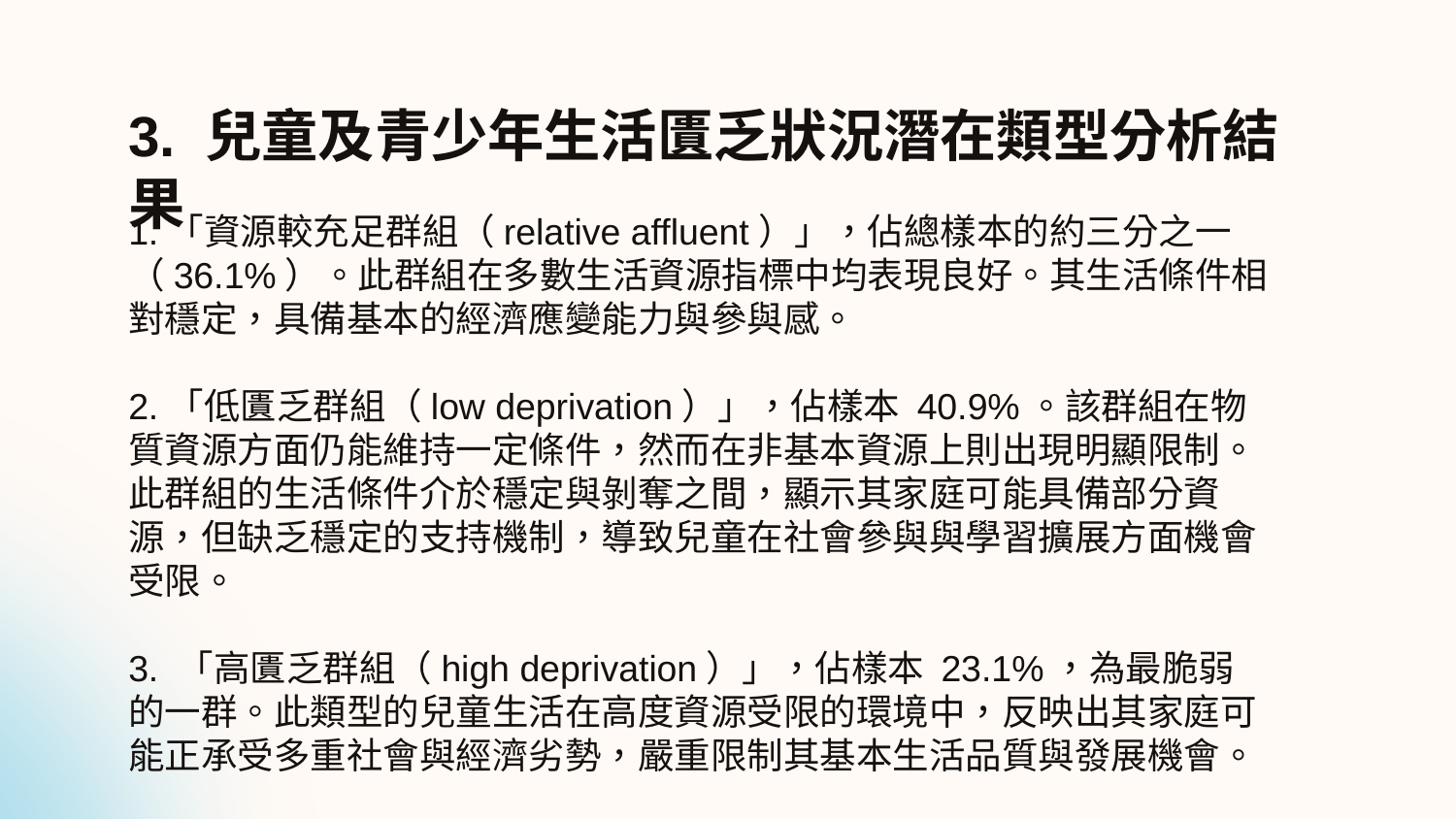

# 3. 兒童及青少年生活匱乏狀況潛在類型分析結果
1.「資源較充足群組（relative affluent）」，佔總樣本的約三分之一（36.1%）。此群組在多數生活資源指標中均表現良好。其生活條件相對穩定，具備基本的經濟應變能力與參與感。

2.「低匱乏群組（low deprivation）」，佔樣本 40.9%。該群組在物質資源方面仍能維持一定條件，然而在非基本資源上則出現明顯限制。此群組的生活條件介於穩定與剝奪之間，顯示其家庭可能具備部分資源，但缺乏穩定的支持機制，導致兒童在社會參與與學習擴展方面機會受限。

3. 「高匱乏群組（high deprivation）」，佔樣本 23.1%，為最脆弱的一群。此類型的兒童生活在高度資源受限的環境中，反映出其家庭可能正承受多重社會與經濟劣勢，嚴重限制其基本生活品質與發展機會。